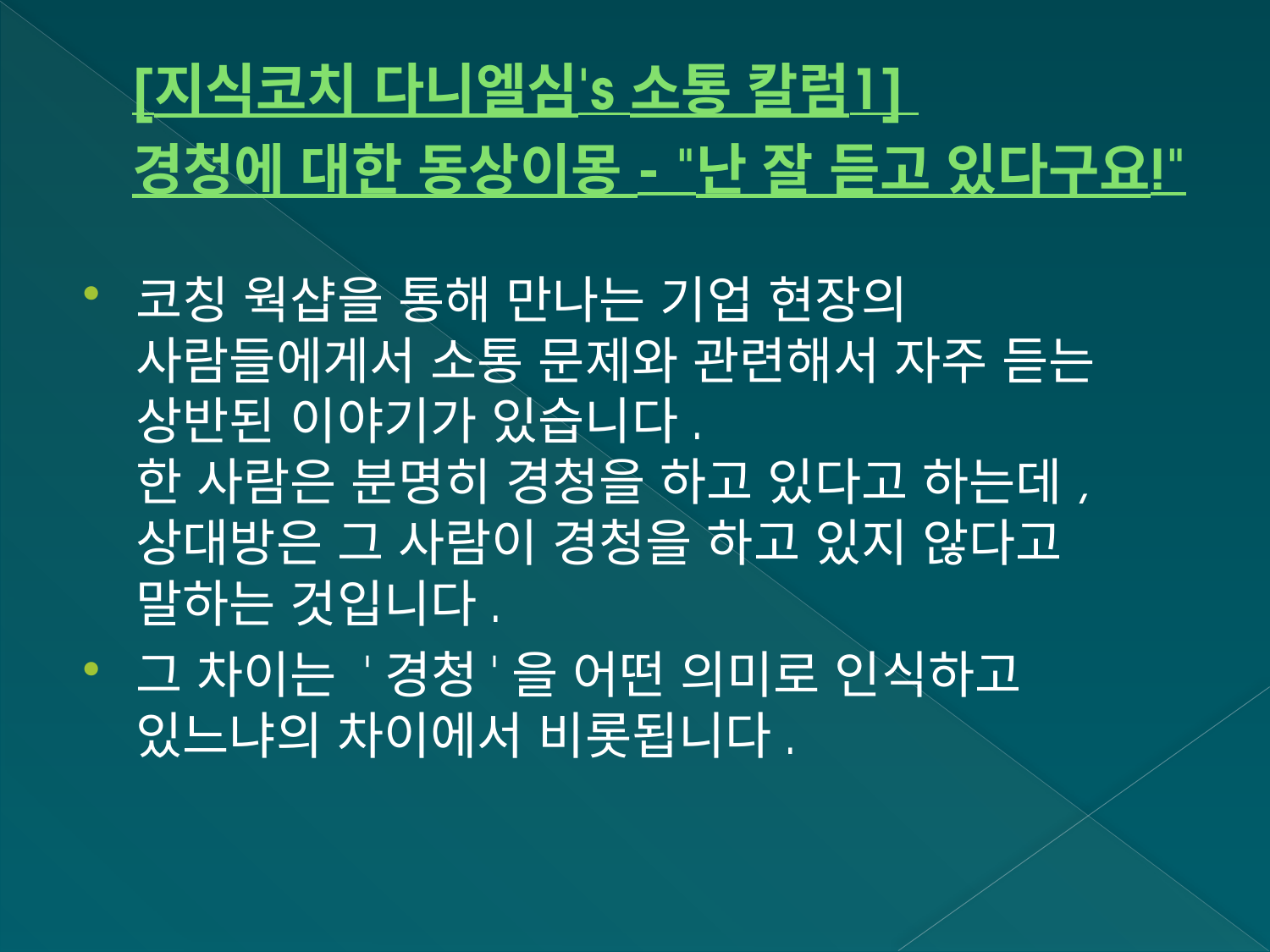

# [지식코치 다니엘심's 소통 칼럼1] 경청에 대한 동상이몽 - "난 잘 듣고 있다구요!"
코칭 웍샵을 통해 만나는 기업 현장의 사람들에게서 소통 문제와 관련해서 자주 듣는 상반된 이야기가 있습니다.
한 사람은 분명히 경청을 하고 있다고 하는데, 상대방은 그 사람이 경청을 하고 있지 않다고 말하는 것입니다.
그 차이는 '경청'을 어떤 의미로 인식하고 있느냐의 차이에서 비롯됩니다.